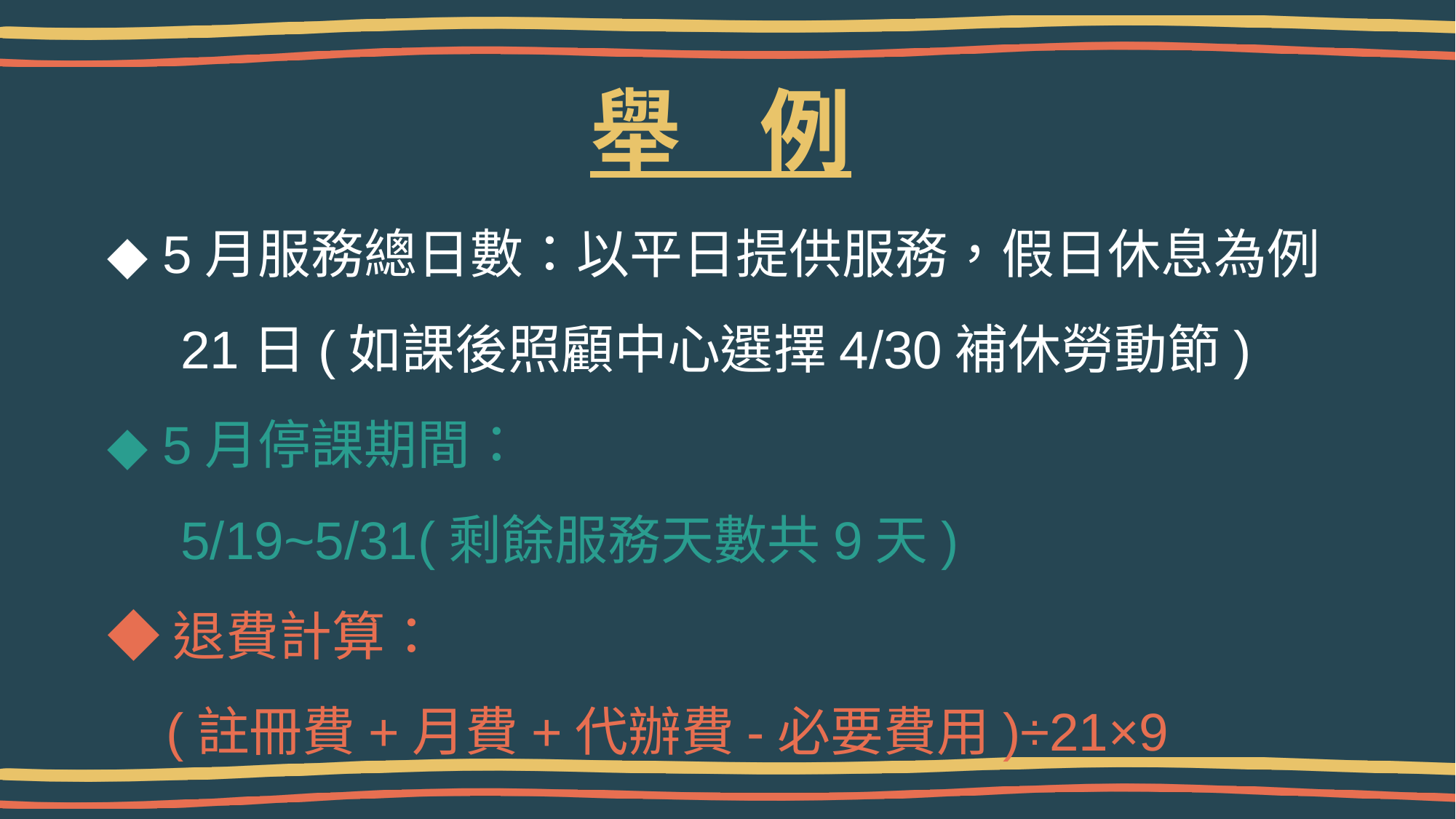

# 舉    例
◆ 5月服務總日數：以平日提供服務，假日休息為例
     21日(如課後照顧中心選擇4/30補休勞動節)
◆ 5月停課期間：
     5/19~5/31(剩餘服務天數共9天)
◆退費計算：
    (註冊費+月費+代辦費-必要費用)÷21×9